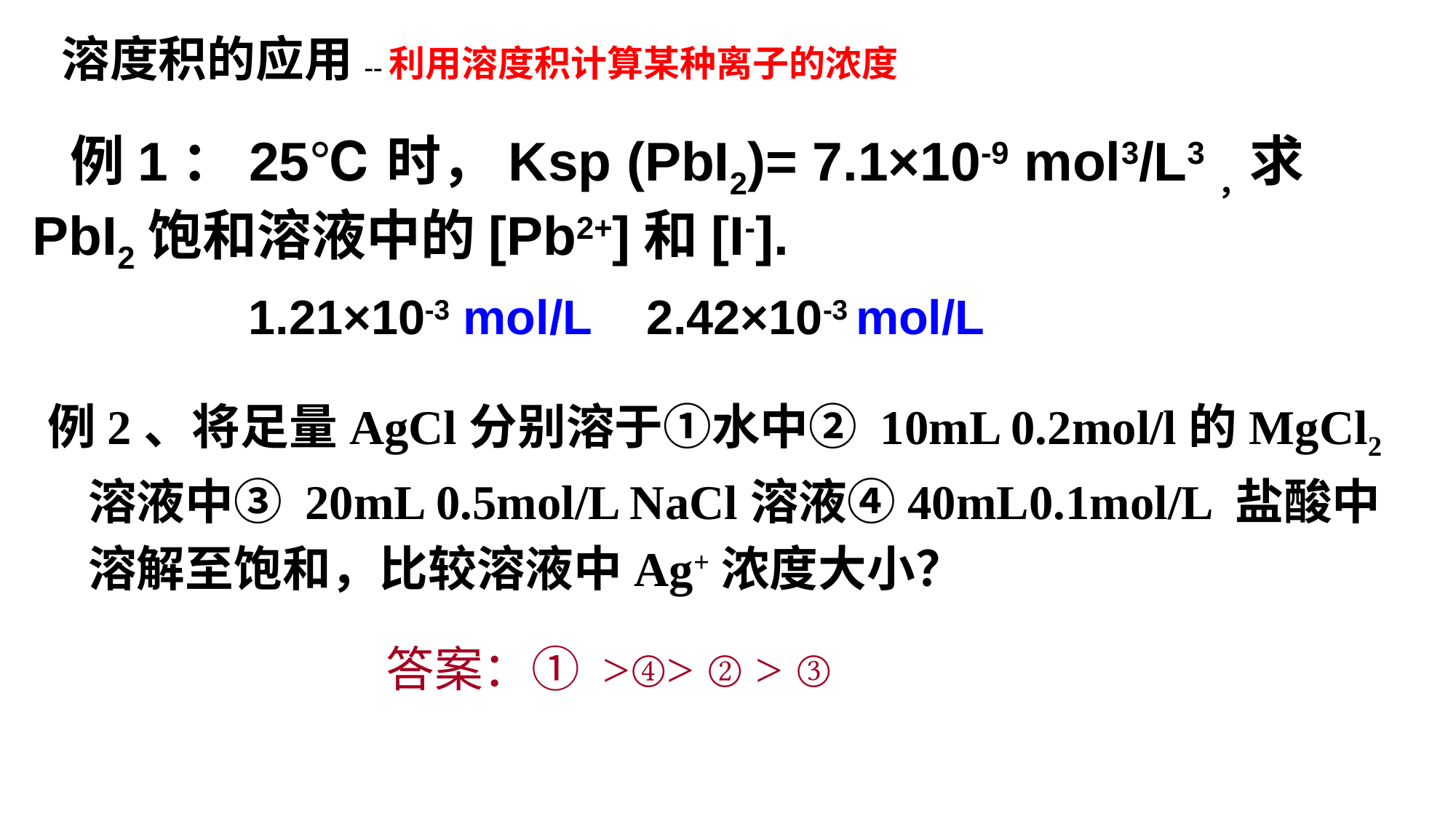

溶度积的应用--利用溶度积计算某种离子的浓度

  例1：25℃时，Ksp (PbI2)= 7.1×10-9 mol3/L3，求PbI2饱和溶液中的[Pb2+]和[I-].
1.21×10-3 mol/L    2.42×10-3 mol/L
例2、将足量AgCl分别溶于①水中② 10mL 0.2mol/l的MgCl2溶液中③ 20mL 0.5mol/L NaCl溶液④40mL0.1mol/L 盐酸中溶解至饱和，比较溶液中Ag+浓度大小？
答案：① >④> ② > ③